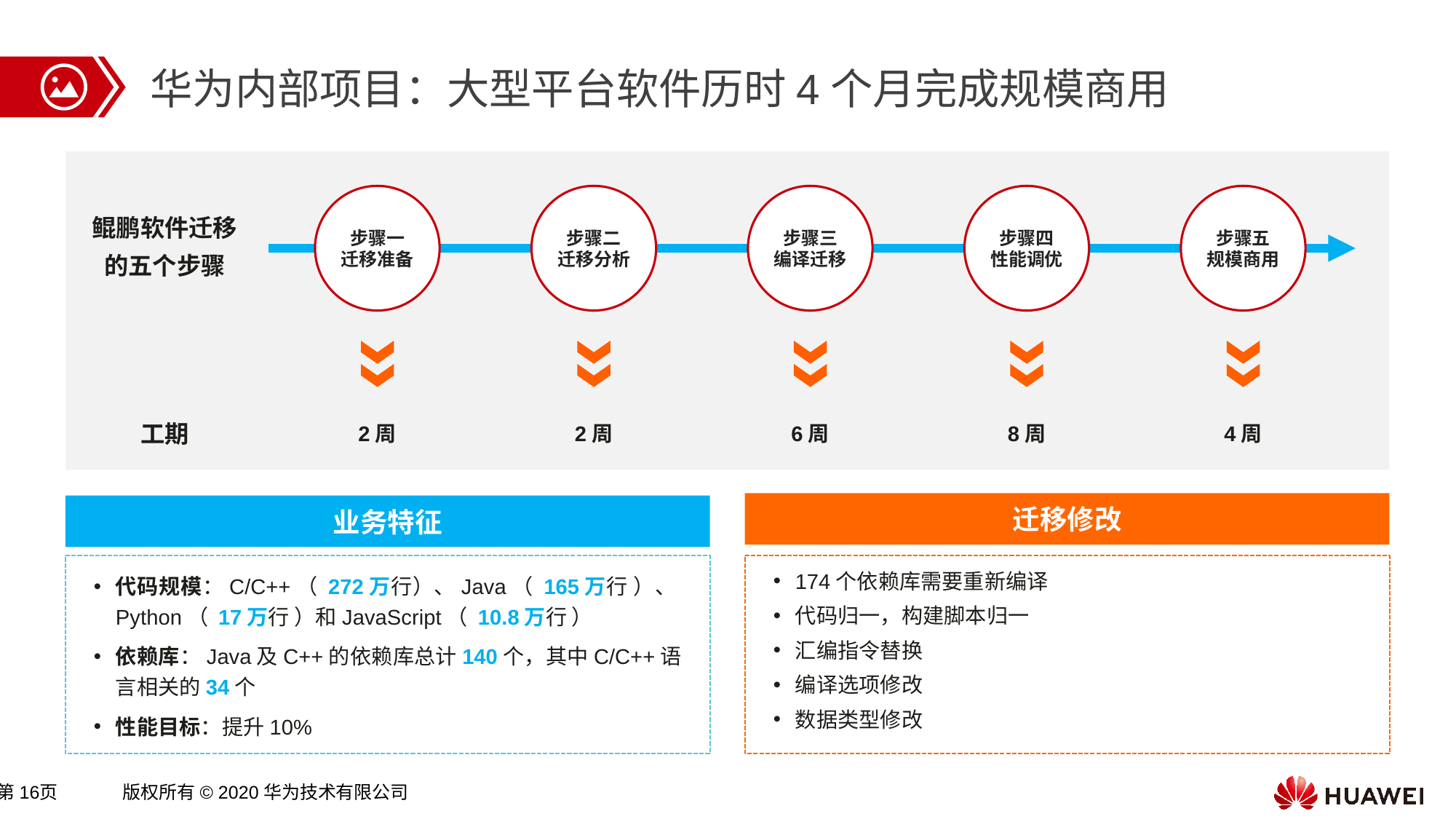

华为内部项目：大型平台软件历时4个月完成规模商用

步骤一
迁移准备
步骤二
迁移分析
步骤三
编译迁移
步骤四
性能调优
步骤五
规模商用
鲲鹏软件迁移
的五个步骤

工期
2周
2周
6周
8周
4周
迁移修改
业务特征

代码规模：C/C++（ 272万行）、Java（ 165万行 ）、Python（ 17万行 ）和JavaScript（ 10.8万行 ）
依赖库：Java及C++的依赖库总计140个，其中C/C++语言相关的34个
性能目标：提升10%
174个依赖库需要重新编译
代码归一，构建脚本归一
汇编指令替换
编译选项修改
数据类型修改